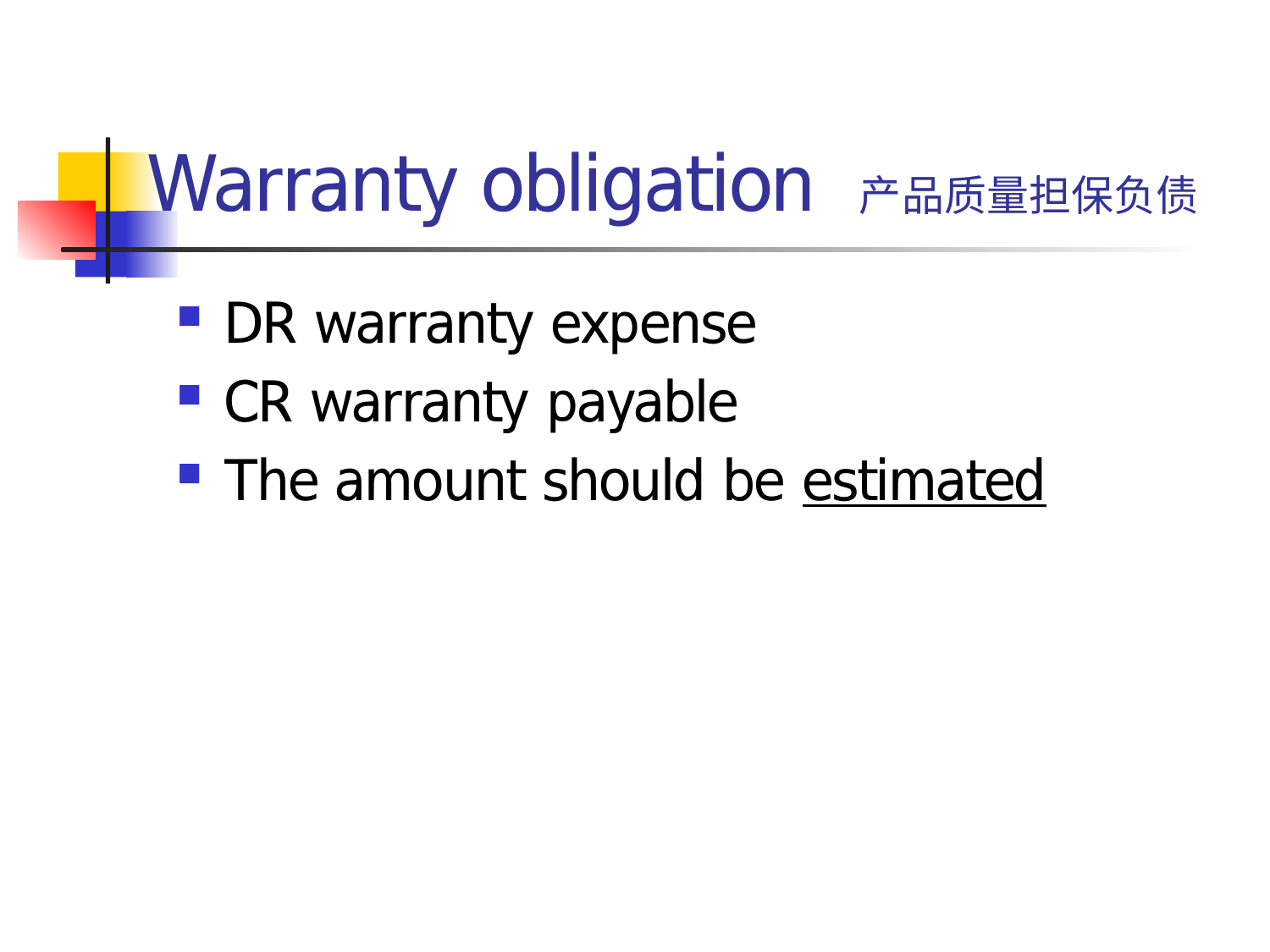

# Warranty obligation 产品质量担保负债
DR warranty expense
CR warranty payable
The amount should be estimated